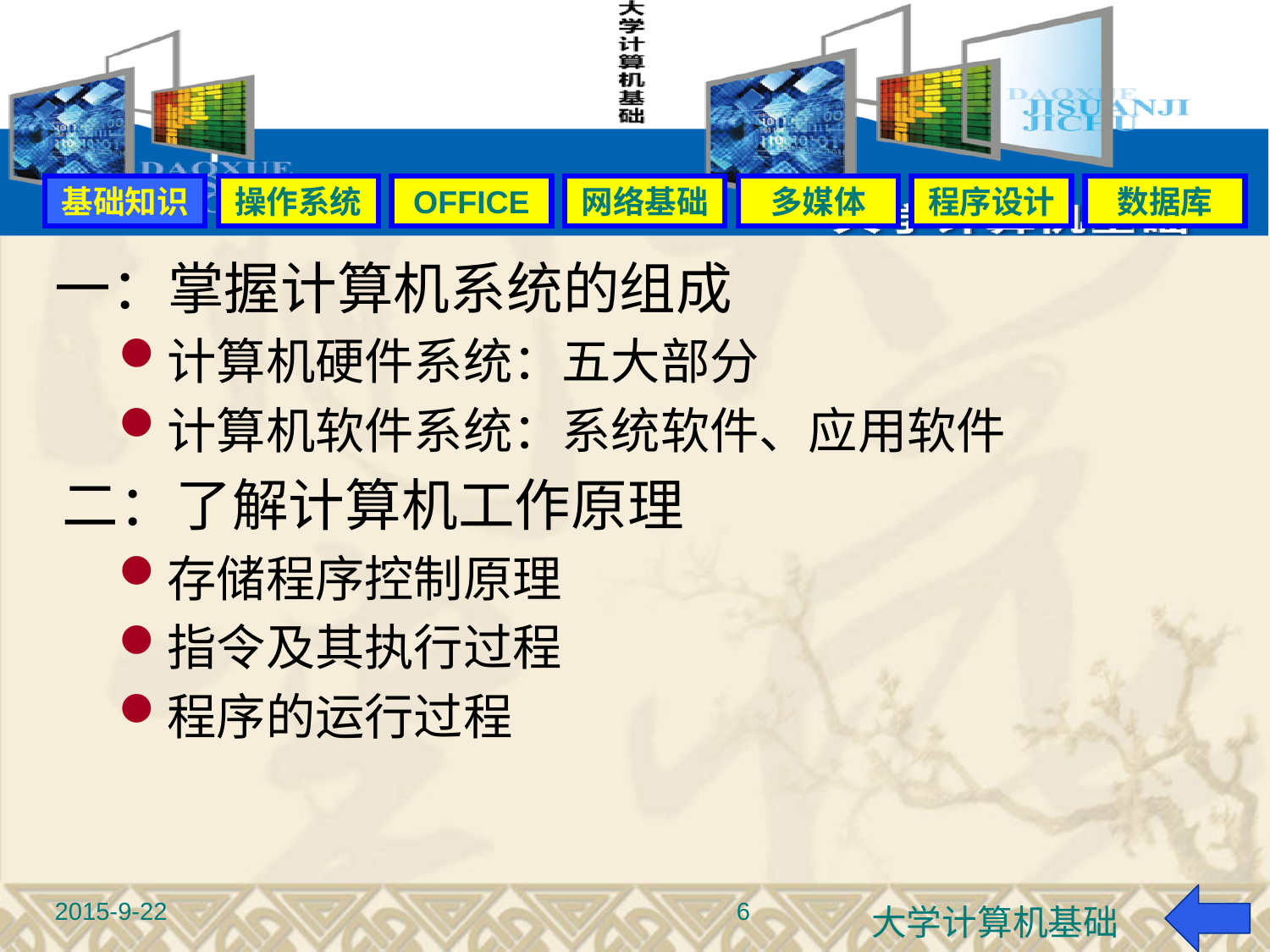

#
基础知识
操作系统
OFFICE
网络基础
多媒体
程序设计
数据库
一：掌握计算机系统的组成
计算机硬件系统：五大部分
计算机软件系统：系统软件、应用软件
二：了解计算机工作原理
存储程序控制原理
指令及其执行过程
程序的运行过程

6
2015-9-22